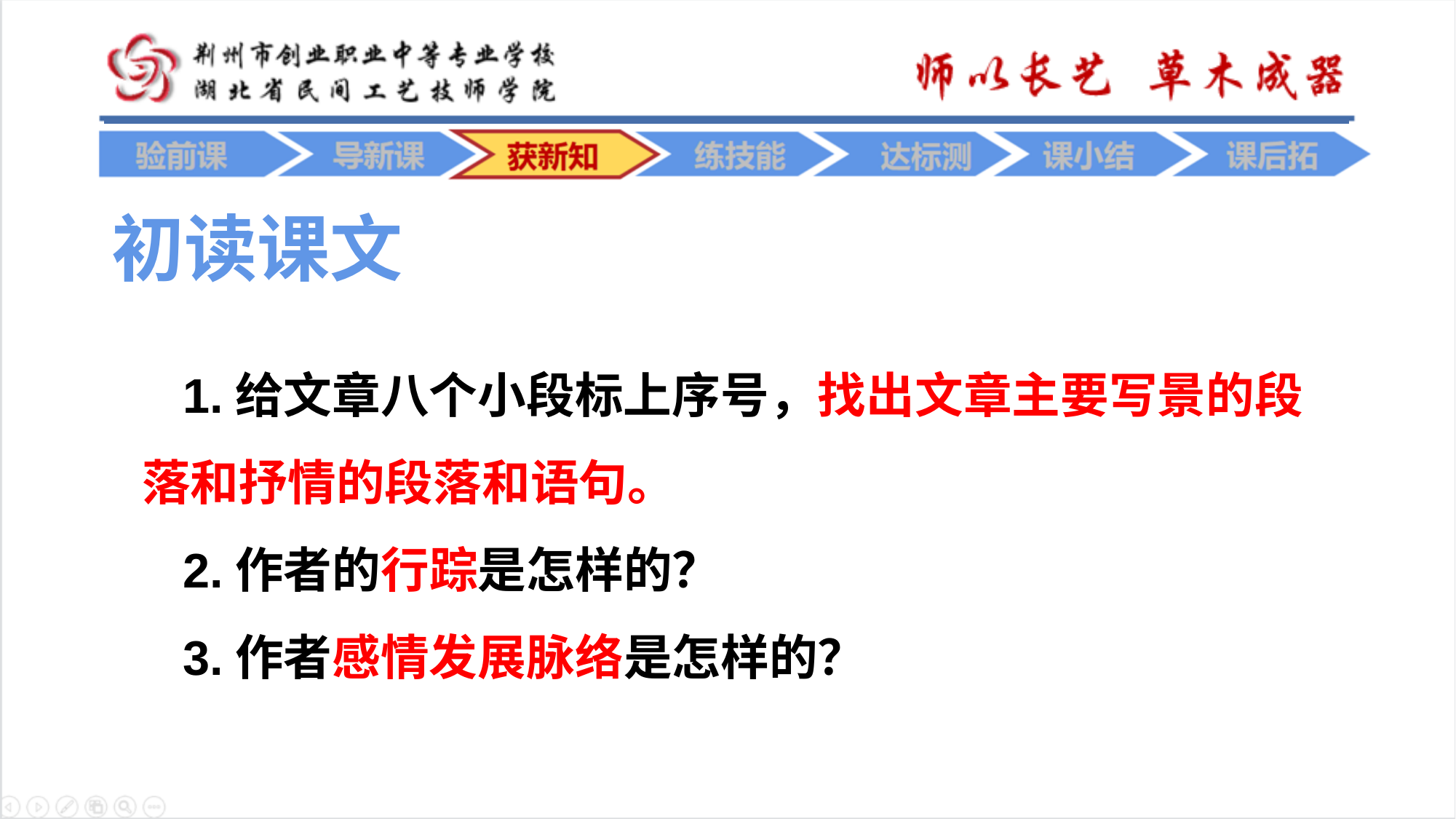

初读课文
1.给文章八个小段标上序号，找出文章主要写景的段落和抒情的段落和语句。
2.作者的行踪是怎样的？
3.作者感情发展脉络是怎样的？